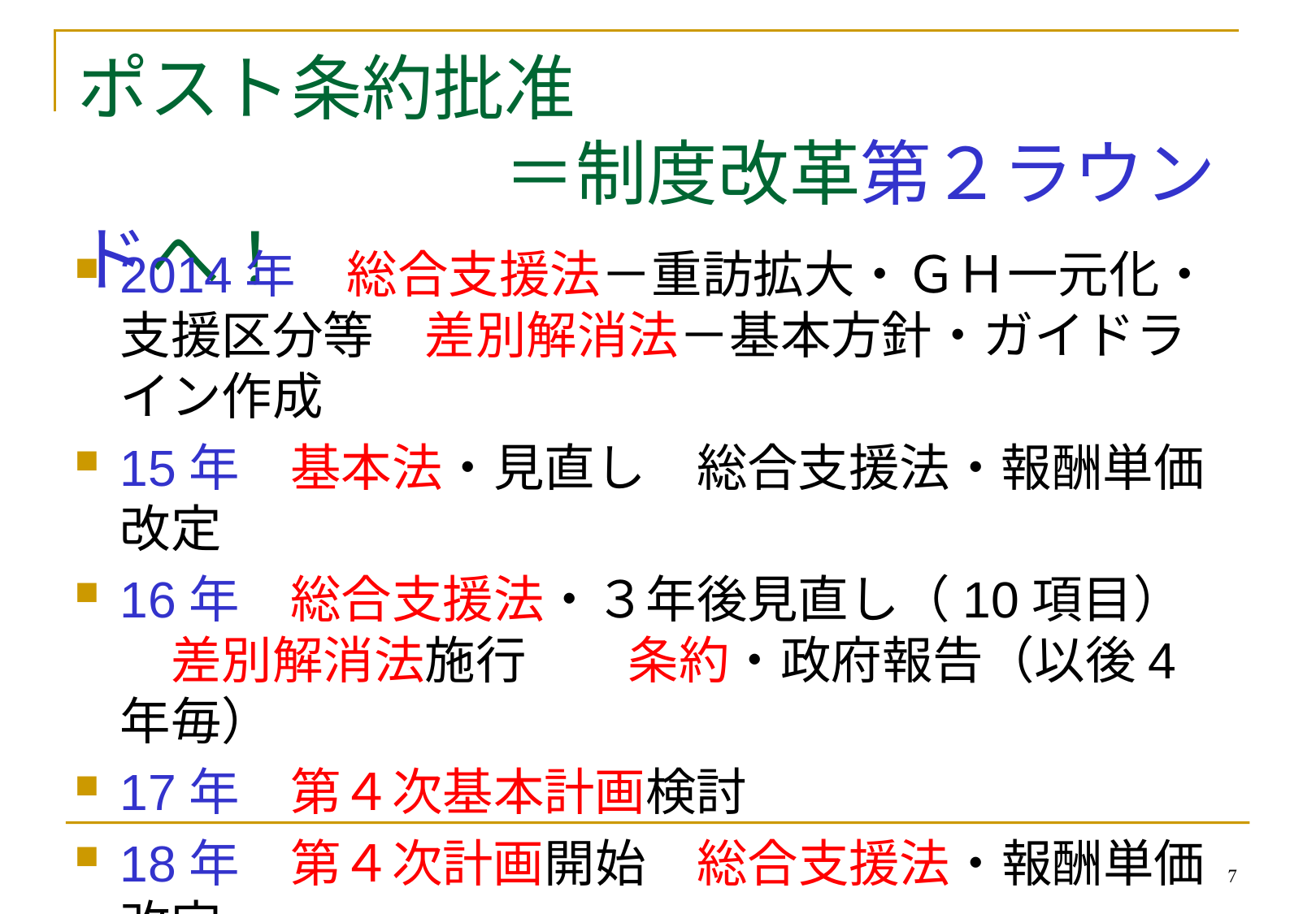

# ポスト条約批准 　　　　　　＝制度改革第２ラウンドへ！
2014年　総合支援法－重訪拡大・ＧＨ一元化・支援区分等　差別解消法－基本方針・ガイドライン作成
15年　基本法・見直し　総合支援法・報酬単価改定
16年　総合支援法・３年後見直し（10項目）　差別解消法施行　　条約・政府報告（以後4年毎）
17年　第４次基本計画検討
18年　第４次計画開始　総合支援法・報酬単価改定
19年　差別解消法・３年以内見直し
7